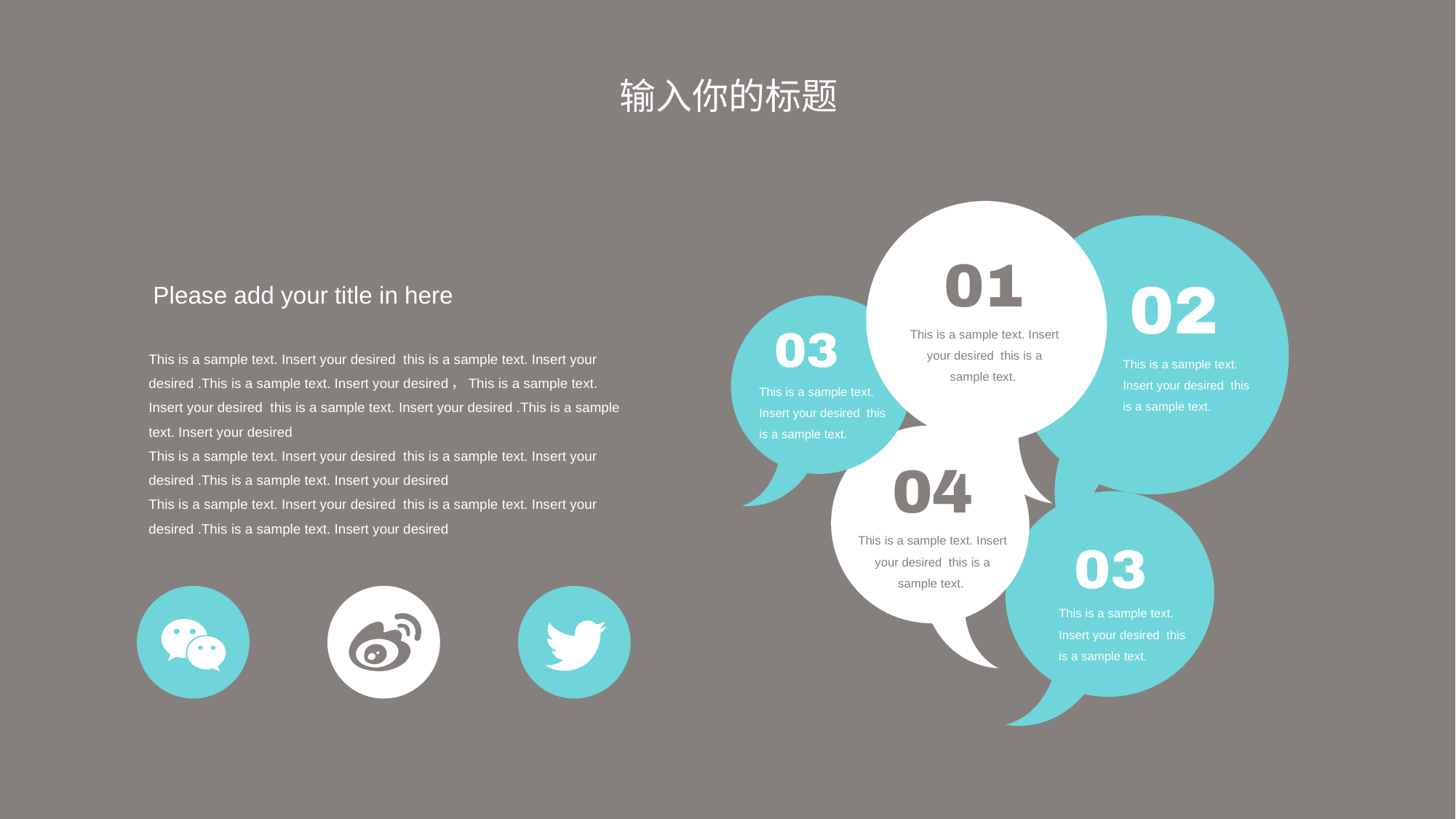

输入你的标题

01
This is a sample text. Insert your desired  this is a sample text.

02
This is a sample text. Insert your desired  this is a sample text.
Please add your title in here

03
This is a sample text. Insert your desired  this is a sample text.
This is a sample text. Insert your desired  this is a sample text. Insert your desired .This is a sample text. Insert your desired，This is a sample text. Insert your desired  this is a sample text. Insert your desired .This is a sample text. Insert your desired
This is a sample text. Insert your desired  this is a sample text. Insert your desired .This is a sample text. Insert your desired
This is a sample text. Insert your desired  this is a sample text. Insert your desired .This is a sample text. Insert your desired

04
This is a sample text. Insert your desired  this is a sample text.

03
This is a sample text. Insert your desired  this is a sample text.